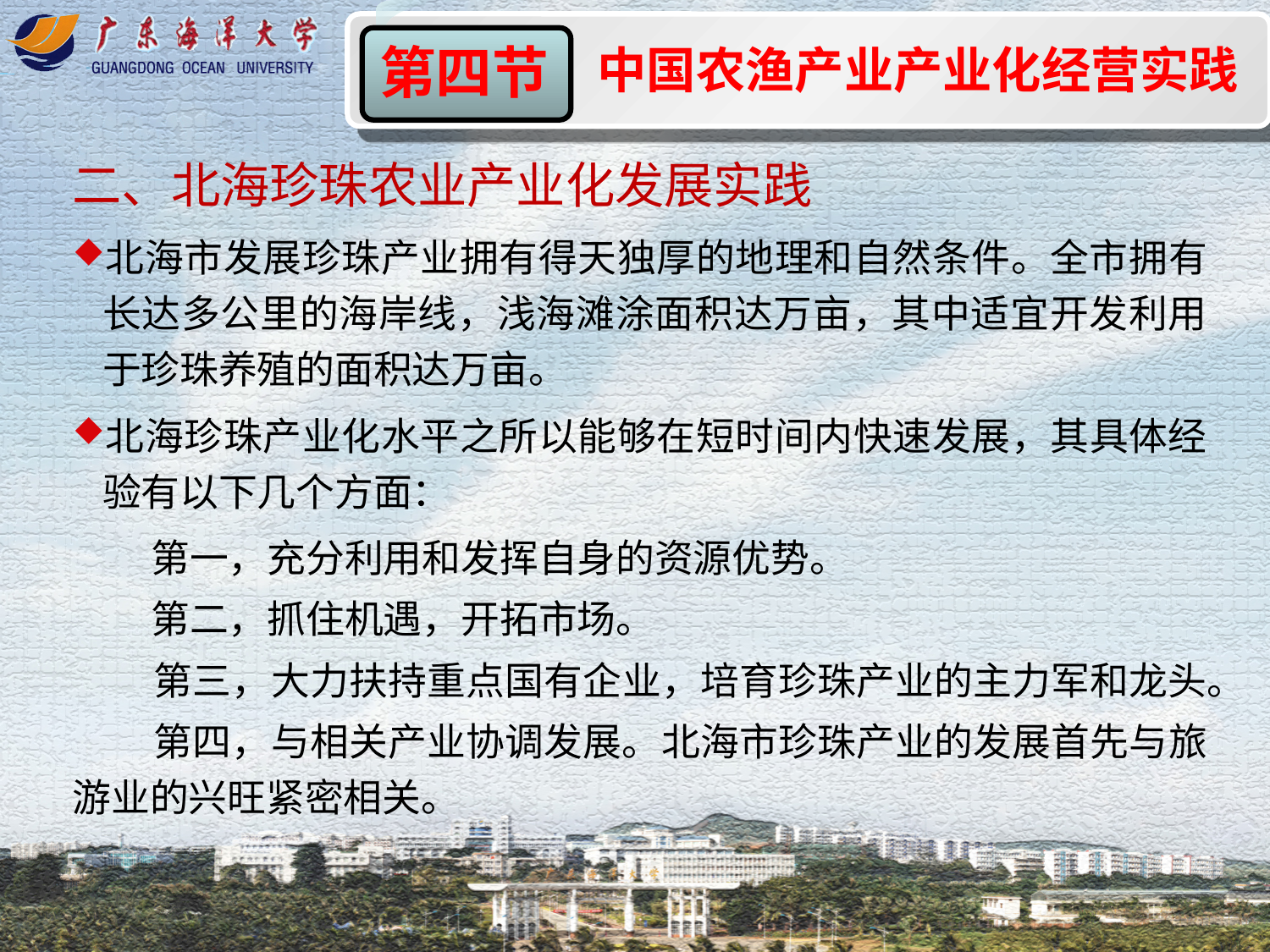

中国农渔产业产业化经营实践

第一节
第四节
二、北海珍珠农业产业化发展实践
北海市发展珍珠产业拥有得天独厚的地理和自然条件。全市拥有长达多公里的海岸线，浅海滩涂面积达万亩，其中适宜开发利用于珍珠养殖的面积达万亩。
北海珍珠产业化水平之所以能够在短时间内快速发展，其具体经验有以下几个方面：
        第一，充分利用和发挥自身的资源优势。
        第二，抓住机遇，开拓市场。
        第三，大力扶持重点国有企业，培育珍珠产业的主力军和龙头。
        第四，与相关产业协调发展。北海市珍珠产业的发展首先与旅游业的兴旺紧密相关。